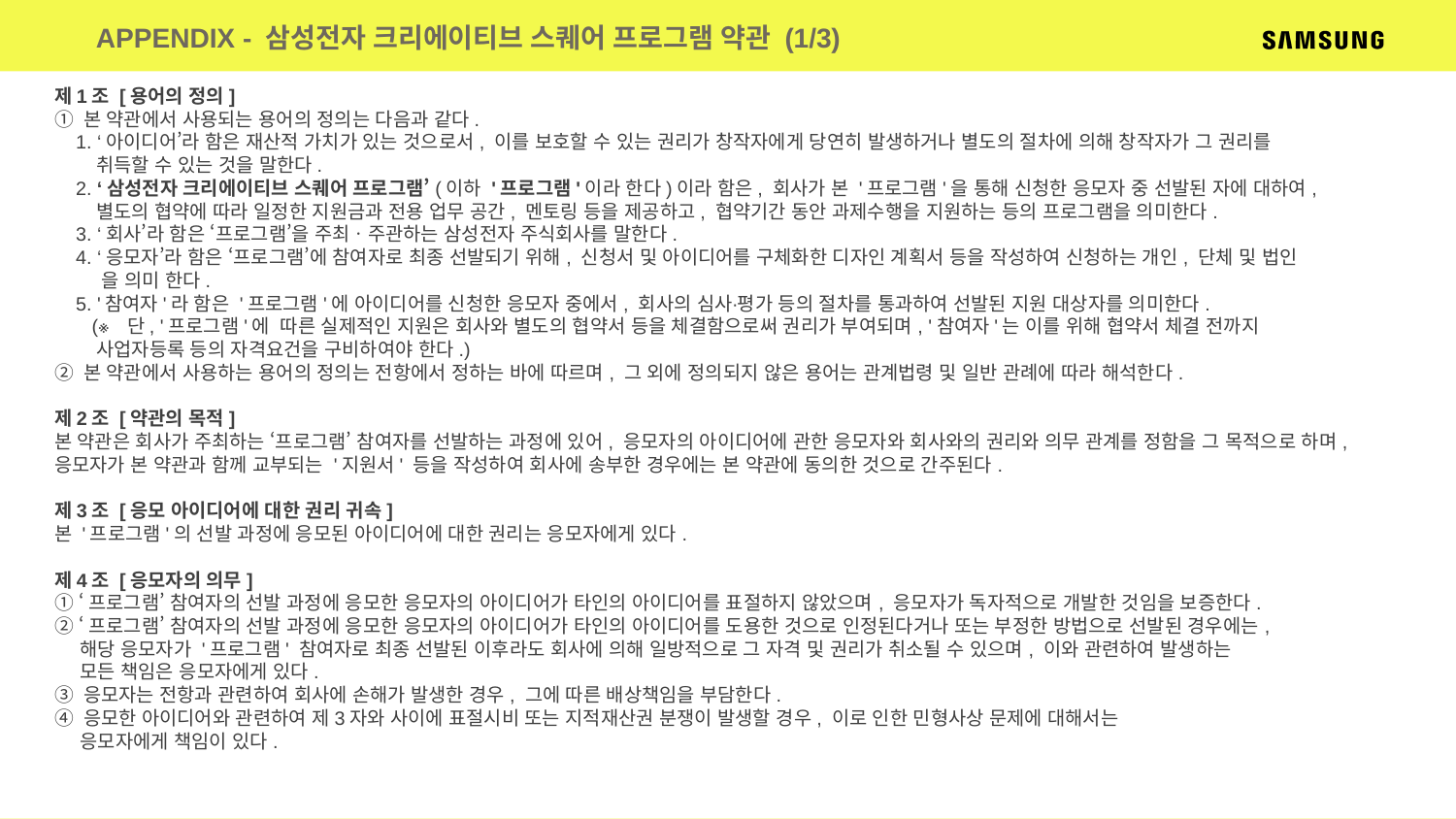

APPENDIX - 삼성전자 크리에이티브 스퀘어 프로그램 약관 (1/3)
제1조 [용어의 정의]
① 본 약관에서 사용되는 용어의 정의는 다음과 같다.
    1. ‘아이디어’라 함은 재산적 가치가 있는 것으로서, 이를 보호할 수 있는 권리가 창작자에게 당연히 발생하거나 별도의 절차에 의해 창작자가 그 권리를
       취득할 수 있는 것을 말한다.
    2. ‘삼성전자 크리에이티브 스퀘어 프로그램’(이하 '프로그램'이라 한다)이라 함은, 회사가 본 '프로그램'을 통해 신청한 응모자 중 선발된 자에 대하여,
       별도의 협약에 따라 일정한 지원금과 전용 업무 공간, 멘토링 등을 제공하고, 협약기간 동안 과제수행을 지원하는 등의 프로그램을 의미한다.
    3. ‘회사’라 함은 ‘프로그램’을 주최ㆍ주관하는 삼성전자 주식회사를 말한다.
    4. ‘응모자’라 함은 ‘프로그램’에 참여자로 최종 선발되기 위해, 신청서 및 아이디어를 구체화한 디자인 계획서 등을 작성하여 신청하는 개인, 단체 및 법인
        을 의미 한다.
    5. '참여자'라 함은 '프로그램'에 아이디어를 신청한 응모자 중에서, 회사의 심사∙평가 등의 절차를 통과하여 선발된 지원 대상자를 의미한다.
       (※ 단, '프로그램'에  따른 실제적인 지원은 회사와 별도의 협약서 등을 체결함으로써 권리가 부여되며, '참여자'는 이를 위해 협약서 체결 전까지
       사업자등록 등의 자격요건을 구비하여야 한다.)
② 본 약관에서 사용하는 용어의 정의는 전항에서 정하는 바에 따르며, 그 외에 정의되지 않은 용어는 관계법령 및 일반 관례에 따라 해석한다.

제2조 [약관의 목적]
본 약관은 회사가 주최하는 ‘프로그램’ 참여자를 선발하는 과정에 있어, 응모자의 아이디어에 관한 응모자와 회사와의 권리와 의무 관계를 정함을 그 목적으로 하며, 응모자가 본 약관과 함께 교부되는 '지원서' 등을 작성하여 회사에 송부한 경우에는 본 약관에 동의한 것으로 간주된다.

제3조 [응모 아이디어에 대한 권리 귀속]
본 '프로그램'의 선발 과정에 응모된 아이디어에 대한 권리는 응모자에게 있다.

제4조 [응모자의 의무]
① ‘프로그램’ 참여자의 선발 과정에 응모한 응모자의 아이디어가 타인의 아이디어를 표절하지 않았으며, 응모자가 독자적으로 개발한 것임을 보증한다.
② ‘프로그램’ 참여자의 선발 과정에 응모한 응모자의 아이디어가 타인의 아이디어를 도용한 것으로 인정된다거나 또는 부정한 방법으로 선발된 경우에는,
    해당 응모자가 '프로그램' 참여자로 최종 선발된 이후라도 회사에 의해 일방적으로 그 자격 및 권리가 취소될 수 있으며, 이와 관련하여 발생하는
    모든 책임은 응모자에게 있다.
③ 응모자는 전항과 관련하여 회사에 손해가 발생한 경우, 그에 따른 배상책임을 부담한다.
④ 응모한 아이디어와 관련하여 제3자와 사이에 표절시비 또는 지적재산권 분쟁이 발생할 경우, 이로 인한 민형사상 문제에 대해서는
    응모자에게 책임이 있다.